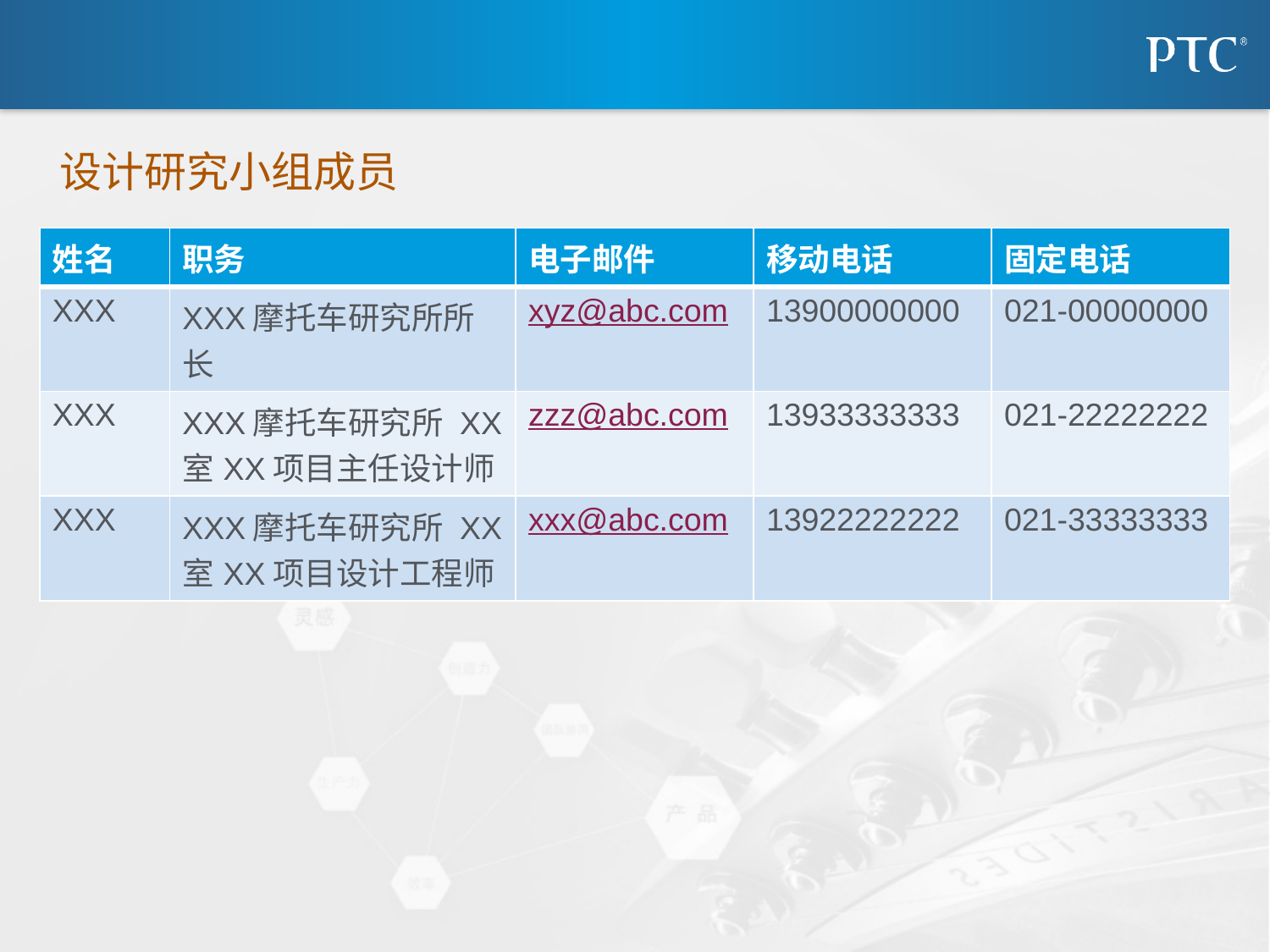

# 设计研究小组成员
| 姓名 | 职务 | 电子邮件 | 移动电话 | 固定电话 |
| --- | --- | --- | --- | --- |
| XXX | XXX摩托车研究所所长 | xyz@abc.com | 13900000000 | 021-00000000 |
| XXX | XXX摩托车研究所 XX室XX项目主任设计师 | zzz@abc.com | 13933333333 | 021-22222222 |
| XXX | XXX摩托车研究所 XX室XX项目设计工程师 | xxx@abc.com | 13922222222 | 021-33333333 |